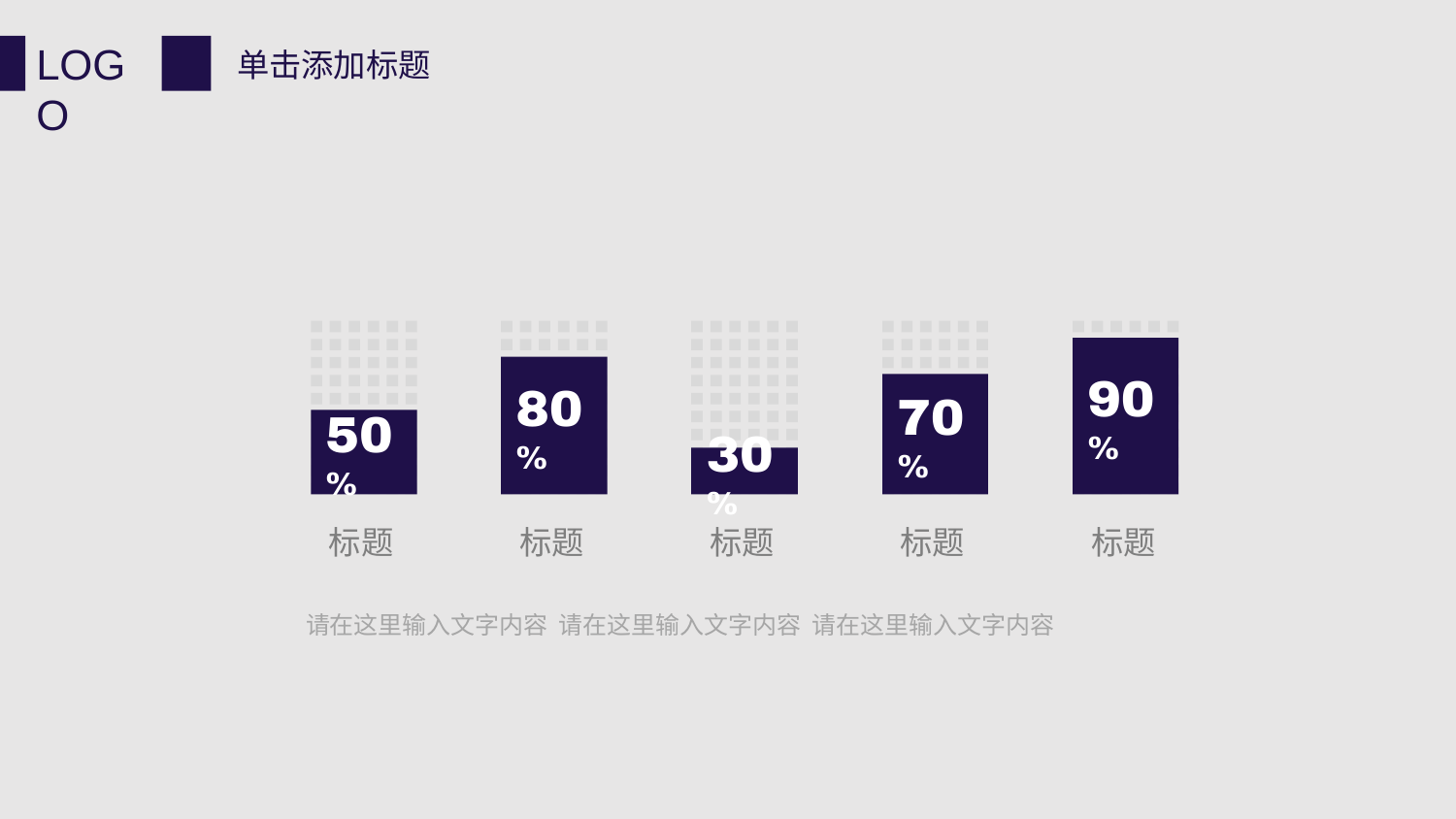

LOGO

单击添加标题

90%
80%
70%
50%
30%
标题
标题
标题
标题
标题
请在这里输入文字内容  请在这里输入文字内容  请在这里输入文字内容